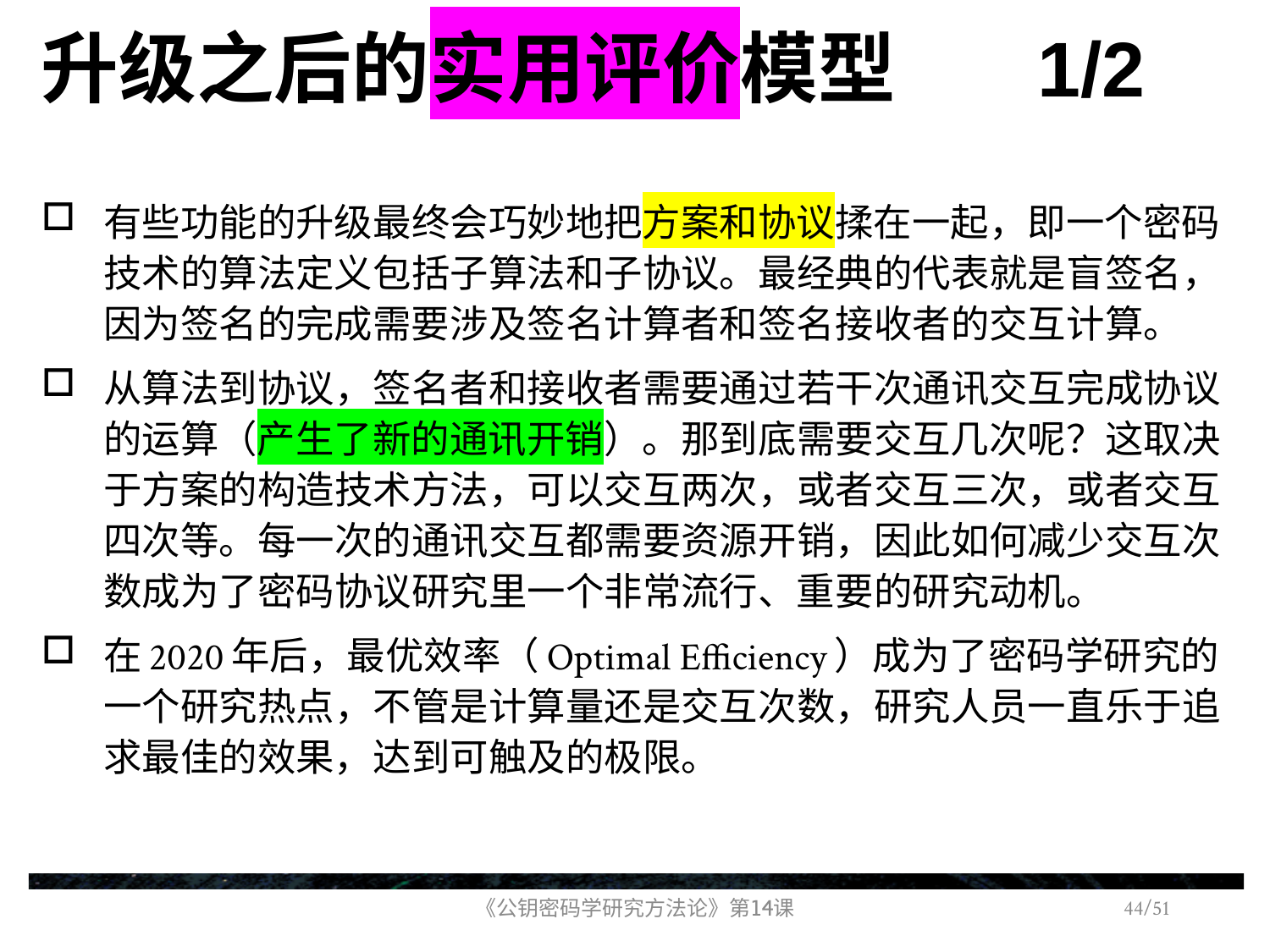

# 升级之后的实用评价模型       1/2
有些功能的升级最终会巧妙地把方案和协议揉在一起，即一个密码技术的算法定义包括子算法和子协议。最经典的代表就是盲签名，因为签名的完成需要涉及签名计算者和签名接收者的交互计算。
从算法到协议，签名者和接收者需要通过若干次通讯交互完成协议的运算（产生了新的通讯开销）。那到底需要交互几次呢？这取决于方案的构造技术方法，可以交互两次，或者交互三次，或者交互四次等。每一次的通讯交互都需要资源开销，因此如何减少交互次数成为了密码协议研究里一个非常流行、重要的研究动机。
在2020年后，最优效率（Optimal Efficiency）成为了密码学研究的一个研究热点，不管是计算量还是交互次数，研究人员一直乐于追求最佳的效果，达到可触及的极限。
《公钥密码学研究方法论》第14课
44/51